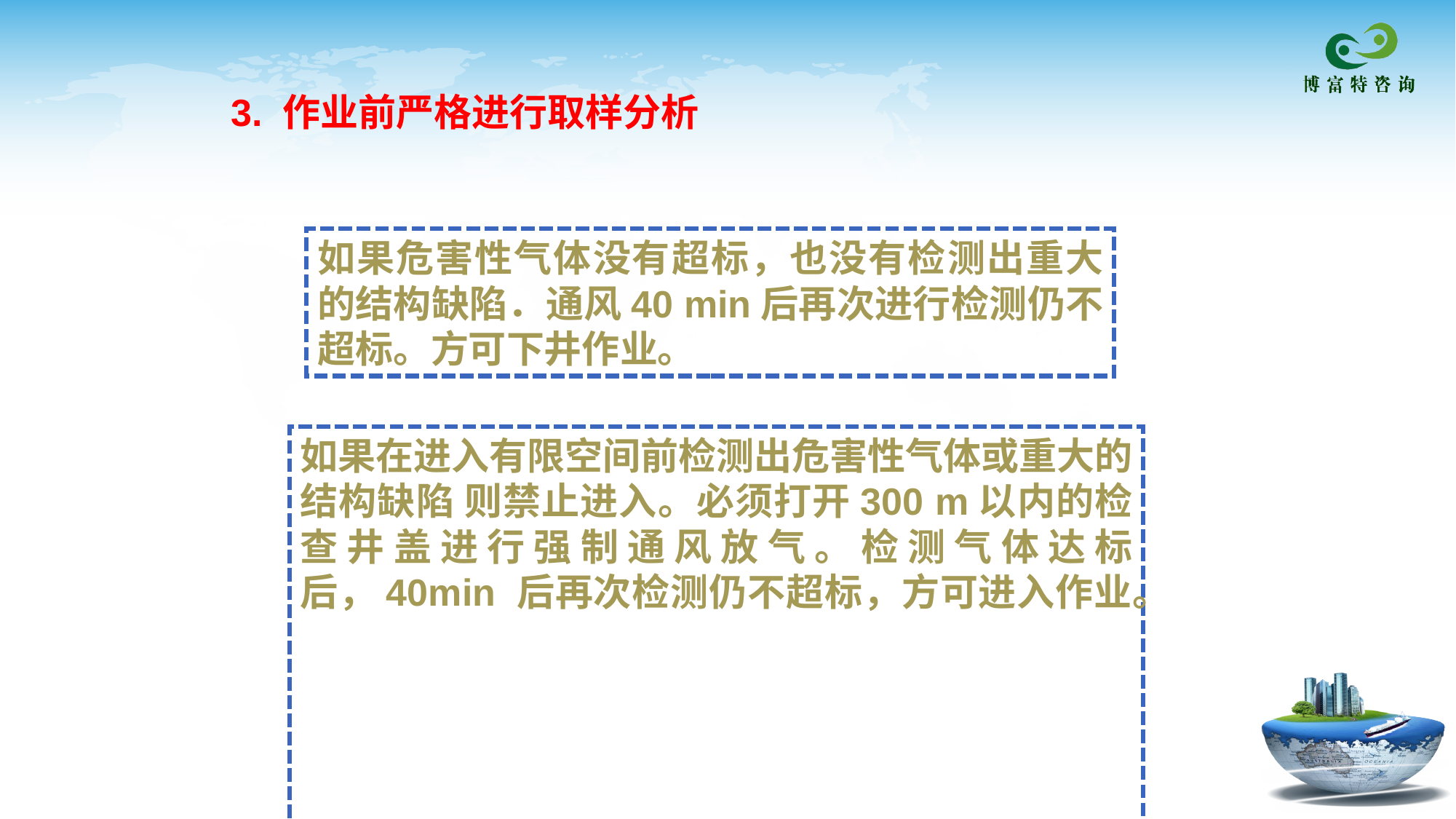

3. 作业前严格进行取样分析
如果危害性气体没有超标，也没有检测出重大的结构缺陷．通风40 min后再次进行检测仍不超标。方可下井作业。
如果在进入有限空间前检测出危害性气体或重大的结构缺陷 则禁止进入。必须打开300 m以内的检查井盖进行强制通风放气。检测气体达标后，40min 后再次检测仍不超标，方可进入作业。